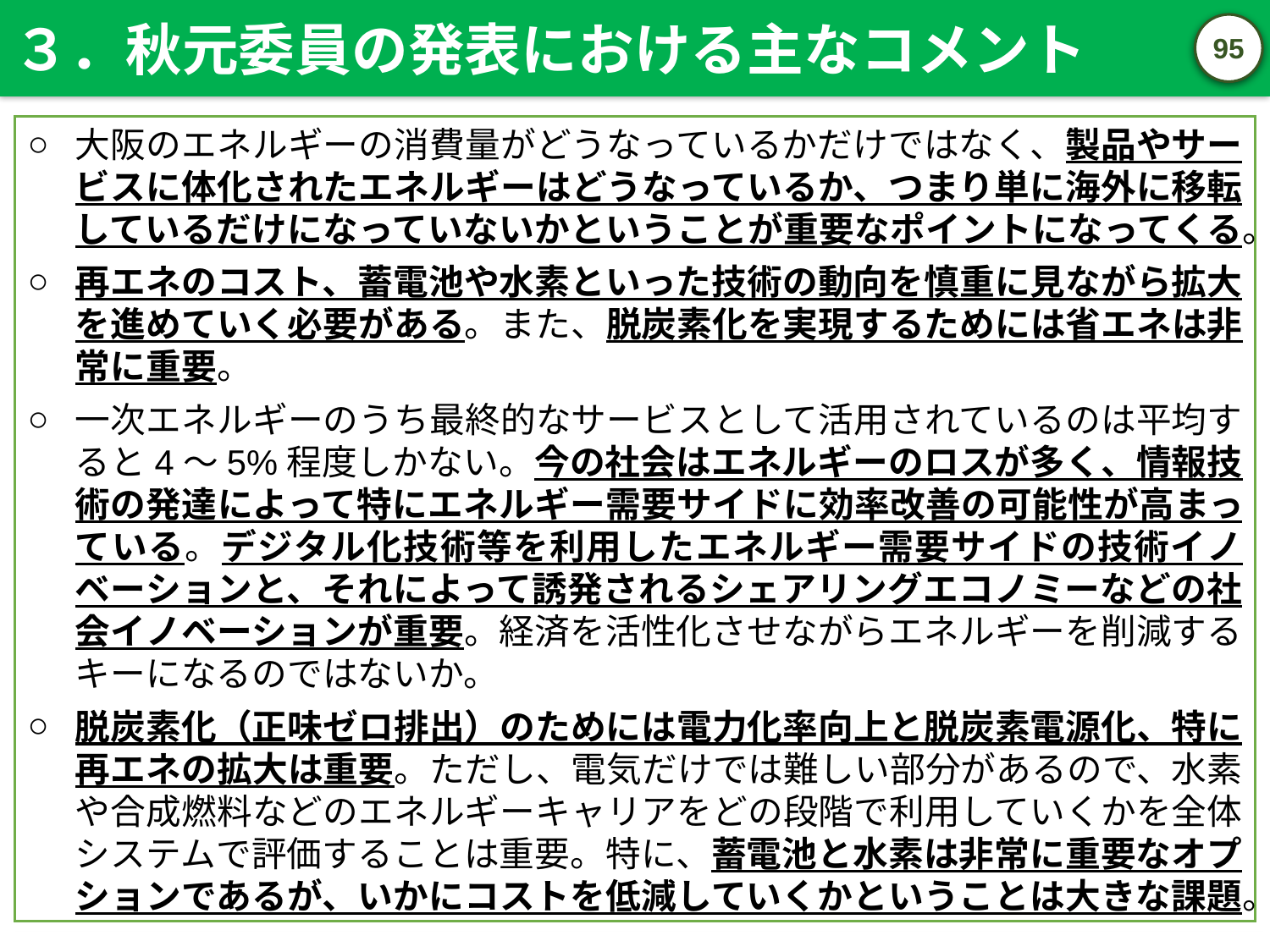

３．秋元委員の発表における主なコメント
95
大阪のエネルギーの消費量がどうなっているかだけではなく、製品やサービスに体化されたエネルギーはどうなっているか、つまり単に海外に移転しているだけになっていないかということが重要なポイントになってくる。
再エネのコスト、蓄電池や水素といった技術の動向を慎重に見ながら拡大を進めていく必要がある。また、脱炭素化を実現するためには省エネは非常に重要。
一次エネルギーのうち最終的なサービスとして活用されているのは平均すると4～5%程度しかない。今の社会はエネルギーのロスが多く、情報技術の発達によって特にエネルギー需要サイドに効率改善の可能性が高まっている。デジタル化技術等を利用したエネルギー需要サイドの技術イノベーションと、それによって誘発されるシェアリングエコノミーなどの社会イノベーションが重要。経済を活性化させながらエネルギーを削減するキーになるのではないか。
脱炭素化（正味ゼロ排出）のためには電力化率向上と脱炭素電源化、特に再エネの拡大は重要。ただし、電気だけでは難しい部分があるので、水素や合成燃料などのエネルギーキャリアをどの段階で利用していくかを全体システムで評価することは重要。特に、蓄電池と水素は非常に重要なオプションであるが、いかにコストを低減していくかということは大きな課題。